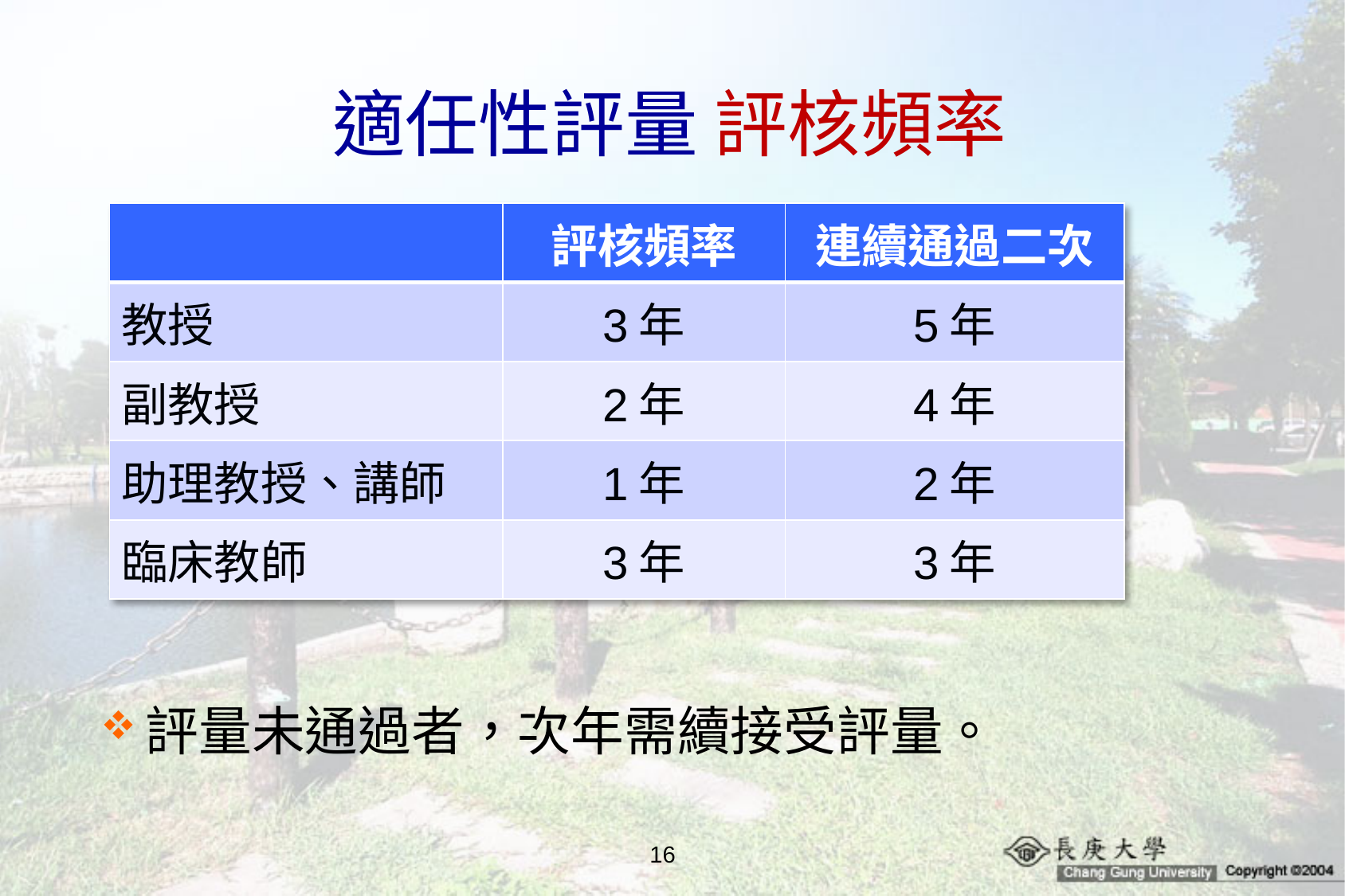

# 適任性評量 評核頻率
|  | 評核頻率 | 連續通過二次 |
| --- | --- | --- |
| 教授 | 3年 | 5年 |
| 副教授 | 2年 | 4年 |
| 助理教授、講師 | 1年 | 2年 |
| 臨床教師 | 3年 | 3年 |

評量未通過者，次年需續接受評量。

16